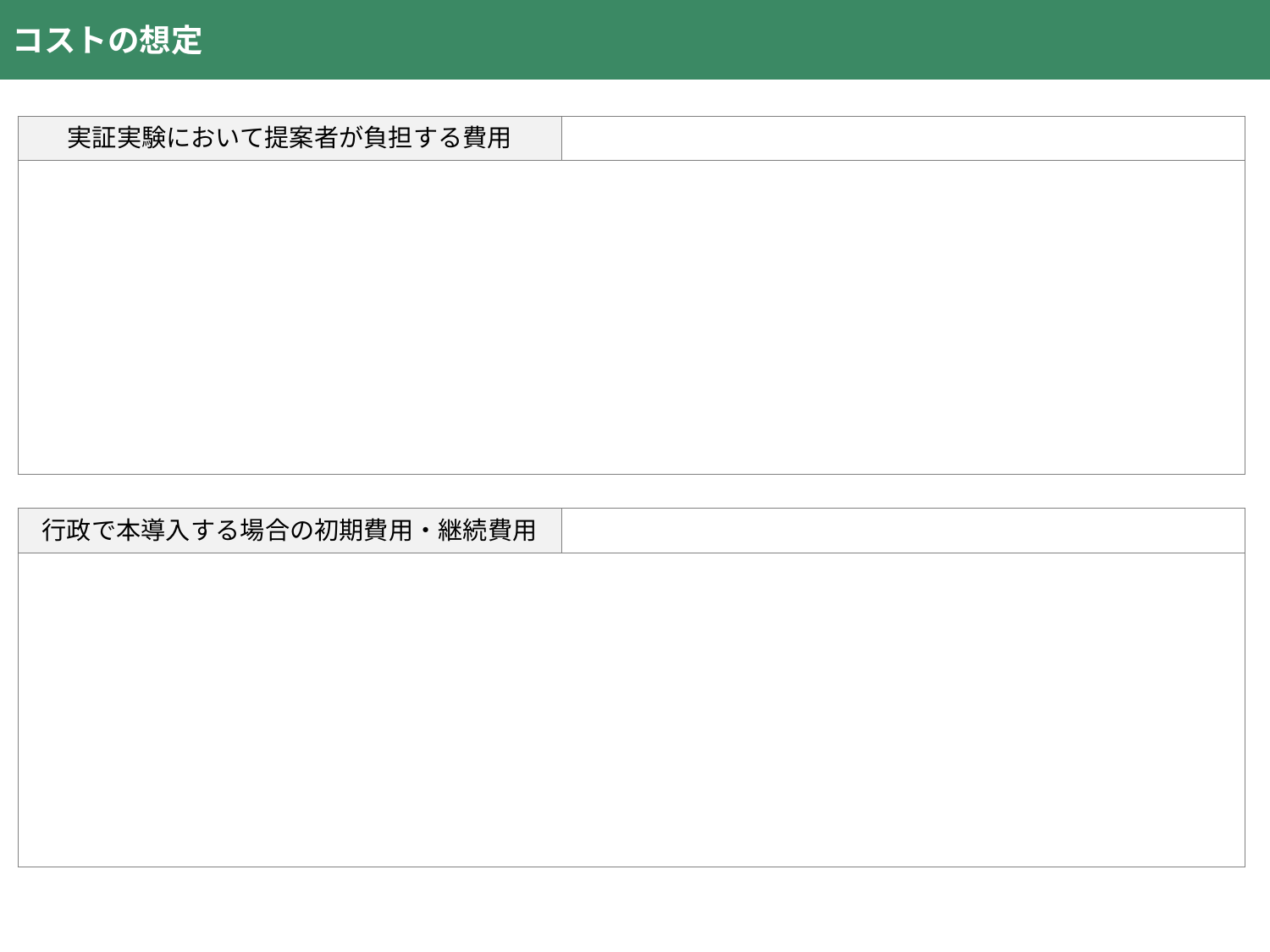

コストの想定
| 実証実験において提案者が負担する費用 |  |
| --- | --- |
|  |  |

| 行政で本導入する場合の初期費用・継続費用 |  |
| --- | --- |
|  |  |